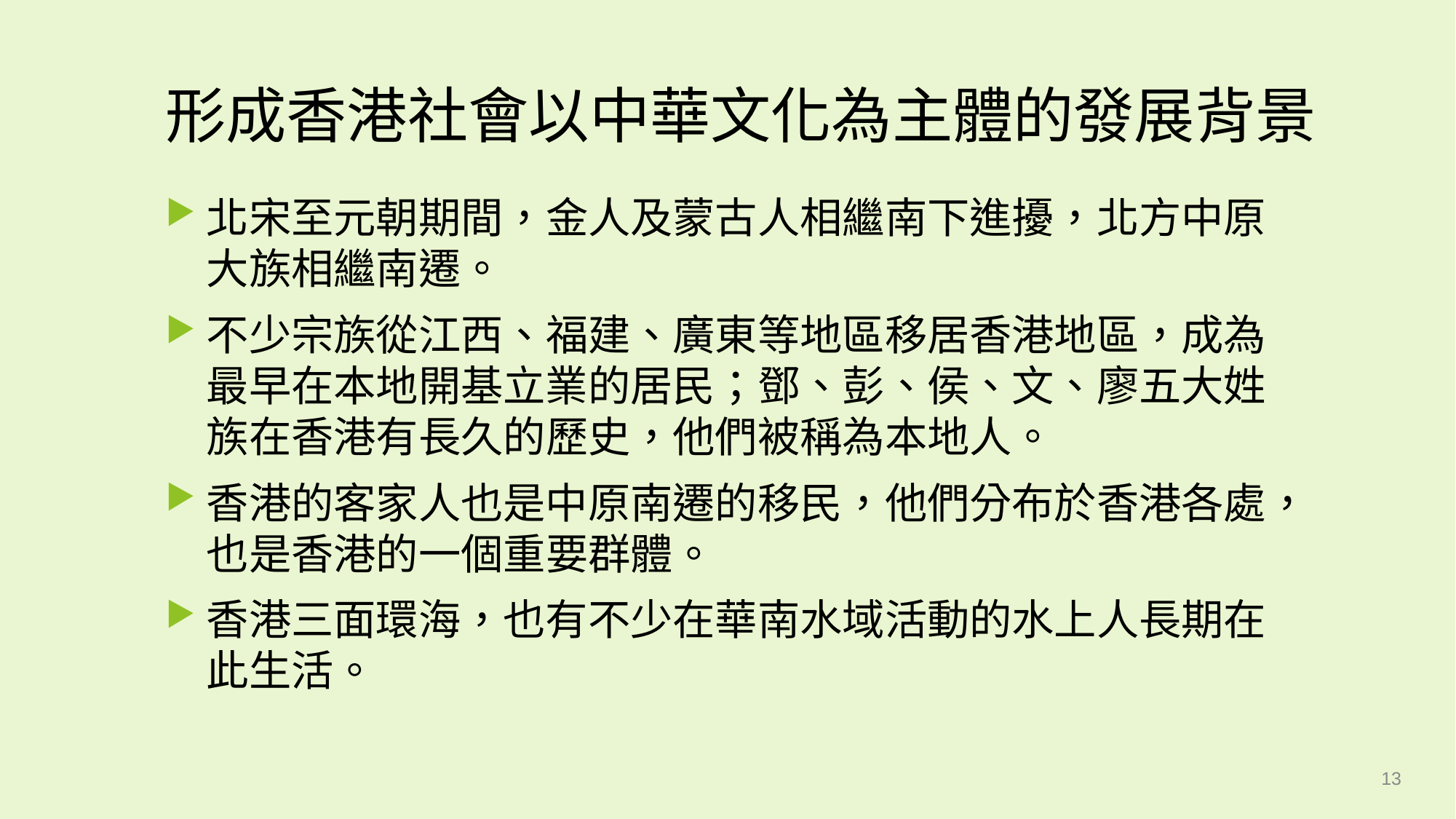

形成香港社會以中華文化為主體的發展背景
北宋至元朝期間，金人及蒙古人相繼南下進擾，北方中原大族相繼南遷。
不少宗族從江西、福建、廣東等地區移居香港地區，成為最早在本地開基立業的居民；鄧、彭、侯、文、廖五大姓族在香港有長久的歷史，他們被稱為本地人。
香港的客家人也是中原南遷的移民，他們分布於香港各處，也是香港的一個重要群體。
香港三面環海，也有不少在華南水域活動的水上人長期在此生活。

13